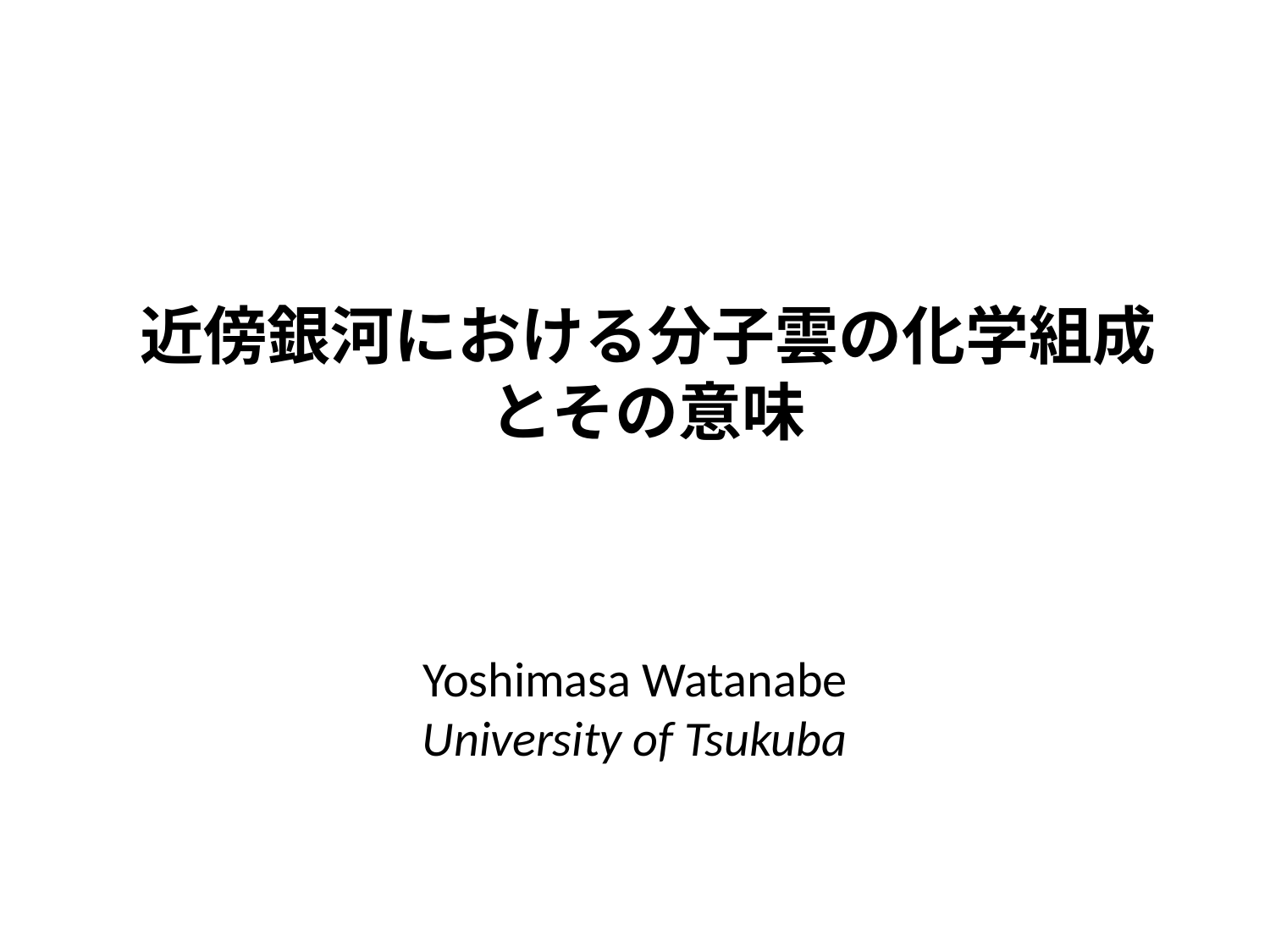

# 近傍銀河における分子雲の化学組成 とその意味
Yoshimasa Watanabe
University of Tsukuba